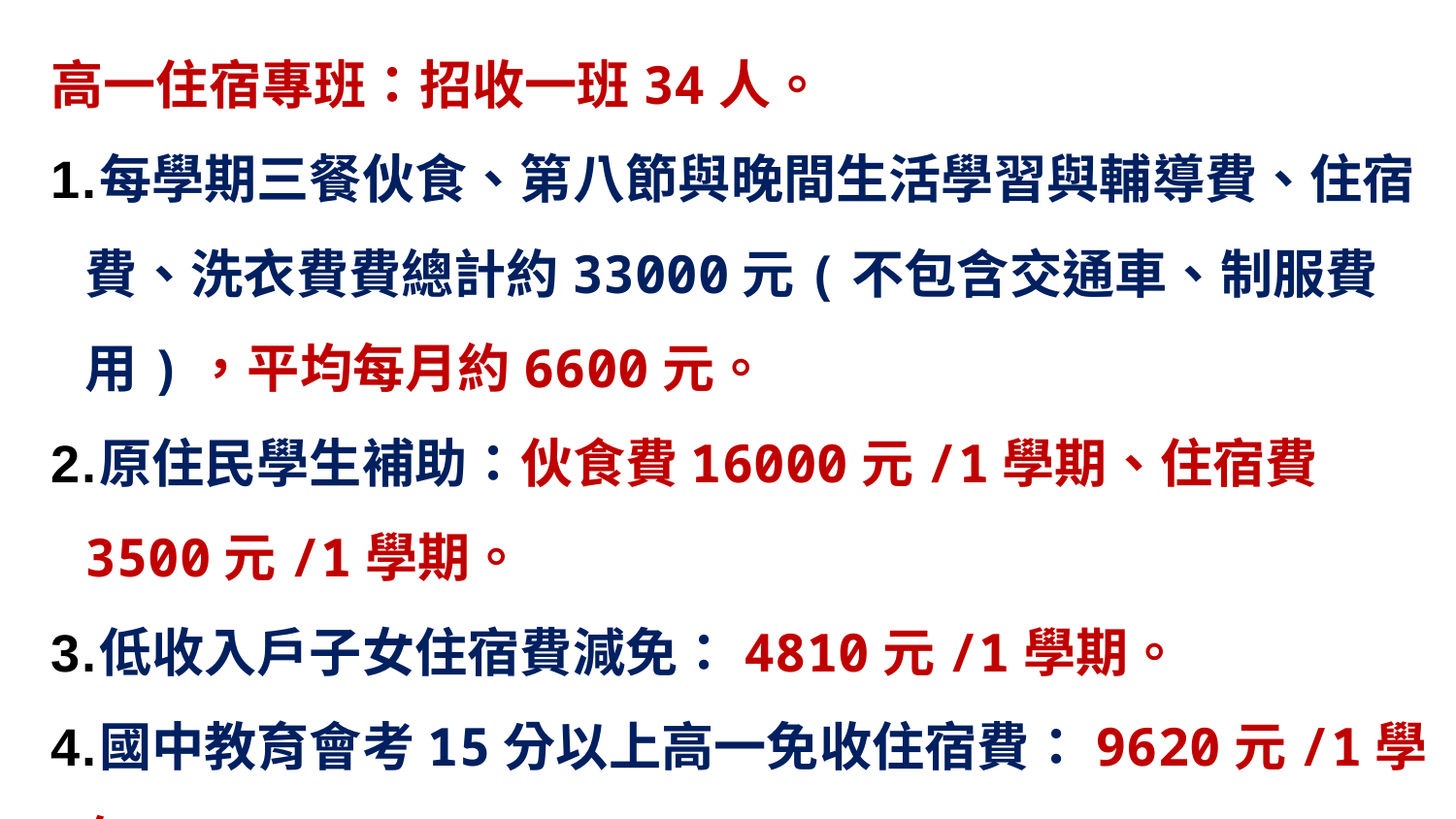

46
高一住宿專班：招收一班34人。
每學期三餐伙食、第八節與晚間生活學習與輔導費、住宿費、洗衣費費總計約33000元(不包含交通車、制服費用)，平均每月約6600元。
原住民學生補助：伙食費16000元/1學期、住宿費3500元/1學期。
低收入戶子女住宿費減免：4810元/1學期。
國中教育會考15分以上高一免收住宿費：9620元/1學年。